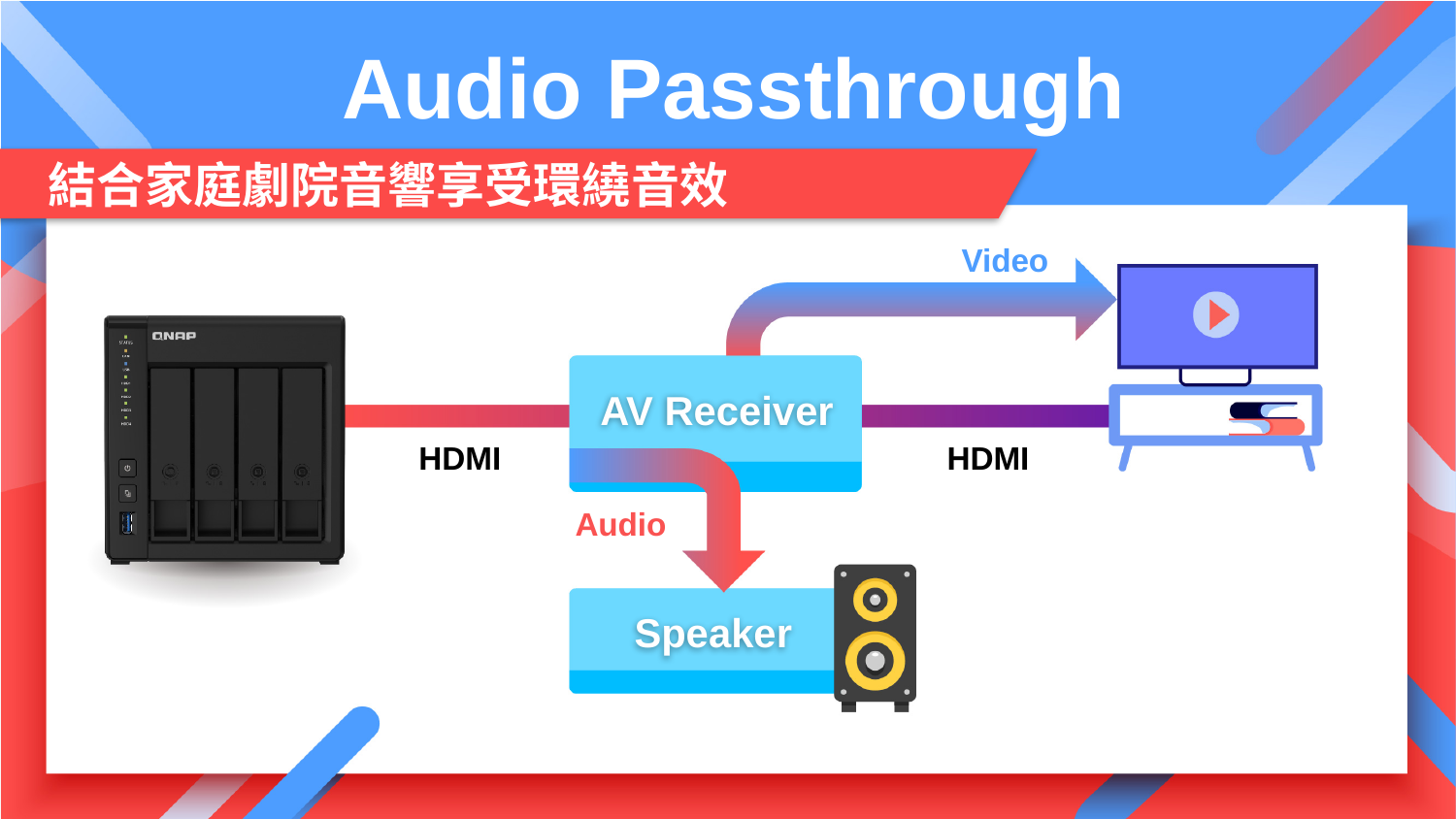

# Audio Passthrough
結合家庭劇院音響享受環繞音效

Video
AV Receiver
HDMI
HDMI
Audio
Speaker